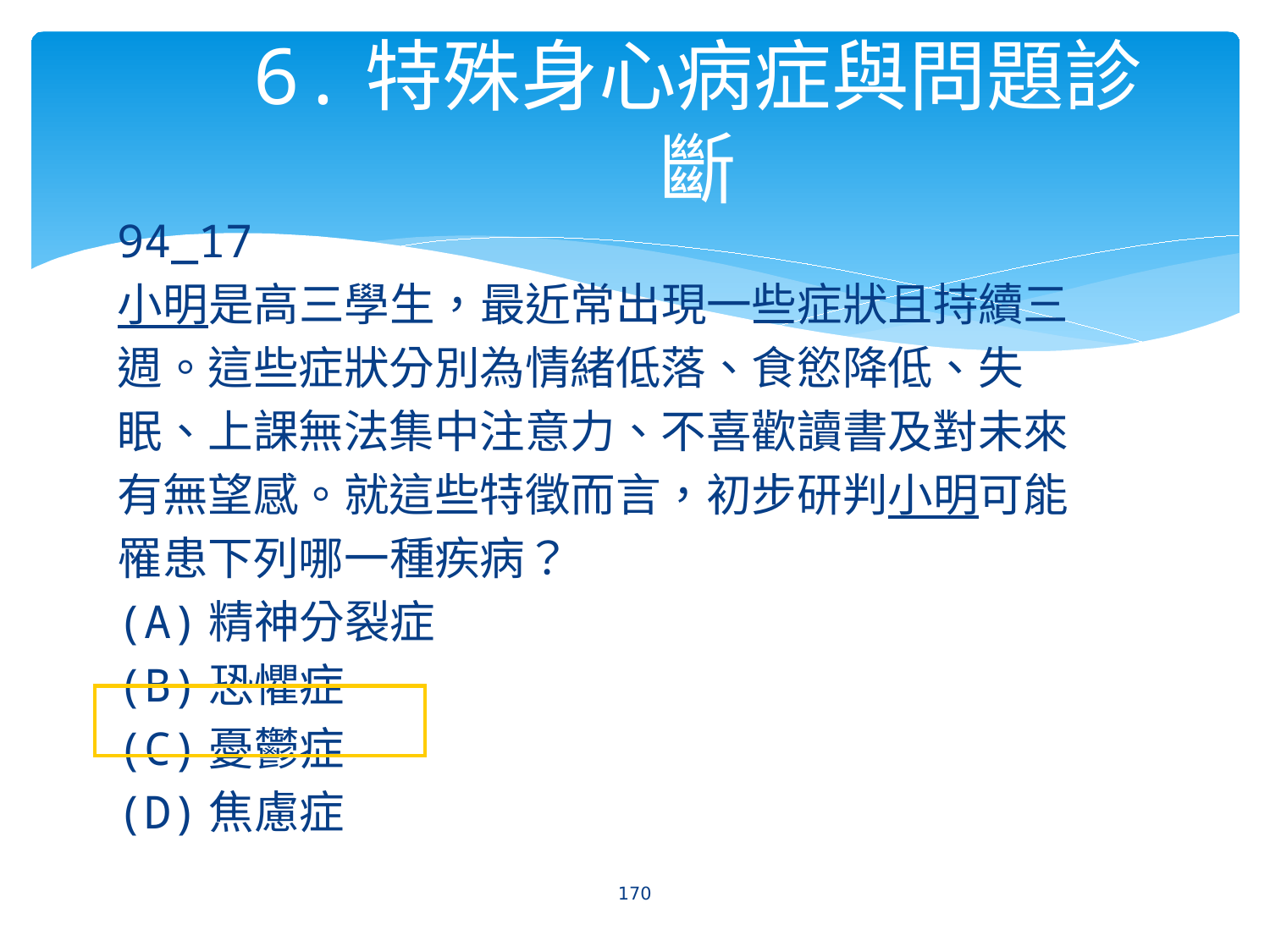

# 6.特殊身心病症與問題診斷
94_17
小明是高三學生，最近常出現一些症狀且持續三
週。這些症狀分別為情緒低落、食慾降低、失
眠、上課無法集中注意力、不喜歡讀書及對未來
有無望感。就這些特徵而言，初步研判小明可能
罹患下列哪一種疾病？
(A)精神分裂症
(B)恐懼症
(C)憂鬱症
(D)焦慮症

170